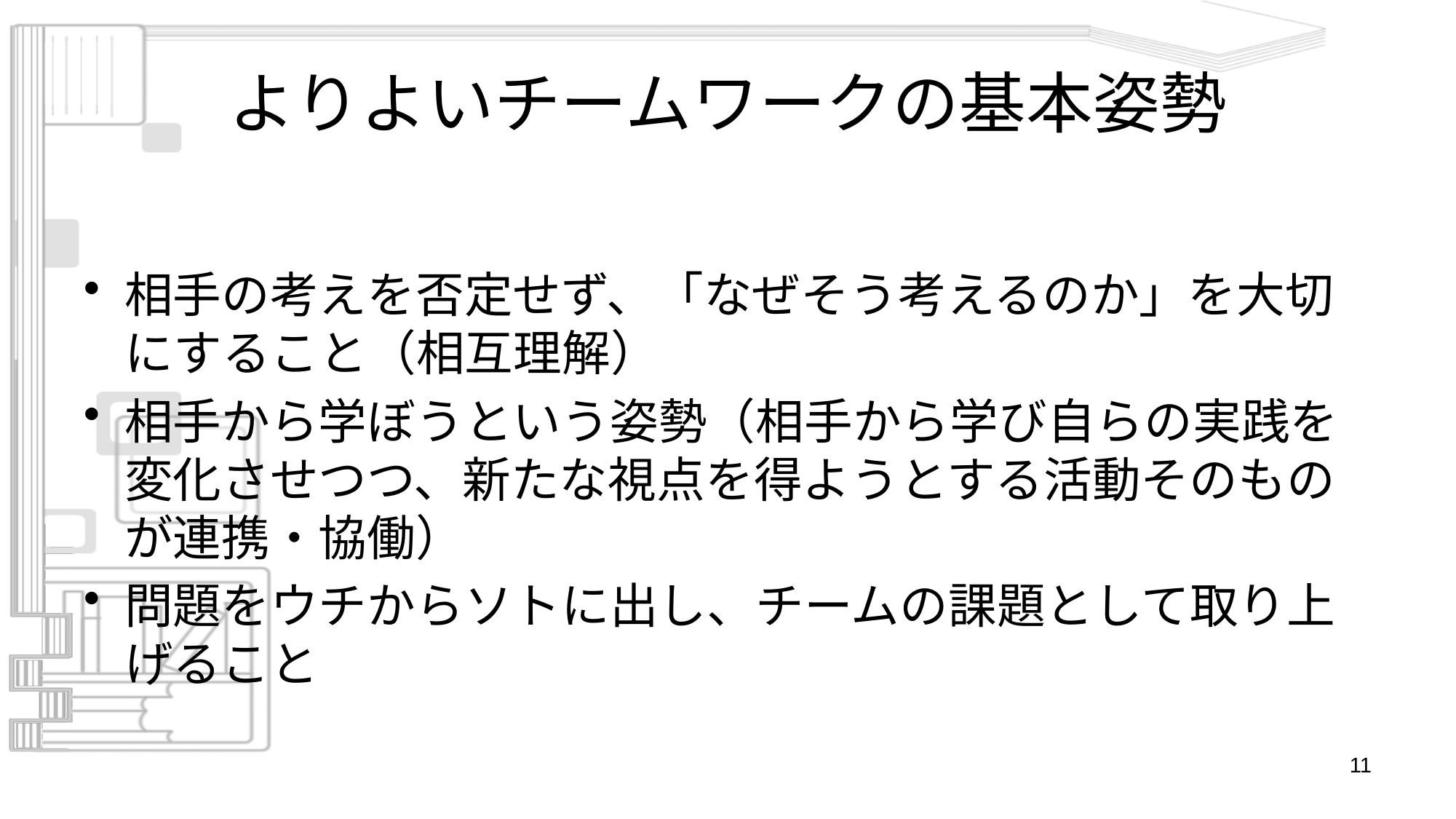

# よりよいチームワークの基本姿勢

相手の考えを否定せず、「なぜそう考えるのか」を大切にすること（相互理解）
相手から学ぼうという姿勢（相手から学び自らの実践を変化させつつ、新たな視点を得ようとする活動そのものが連携・協働）
問題をウチからソトに出し、チームの課題として取り上げること
11